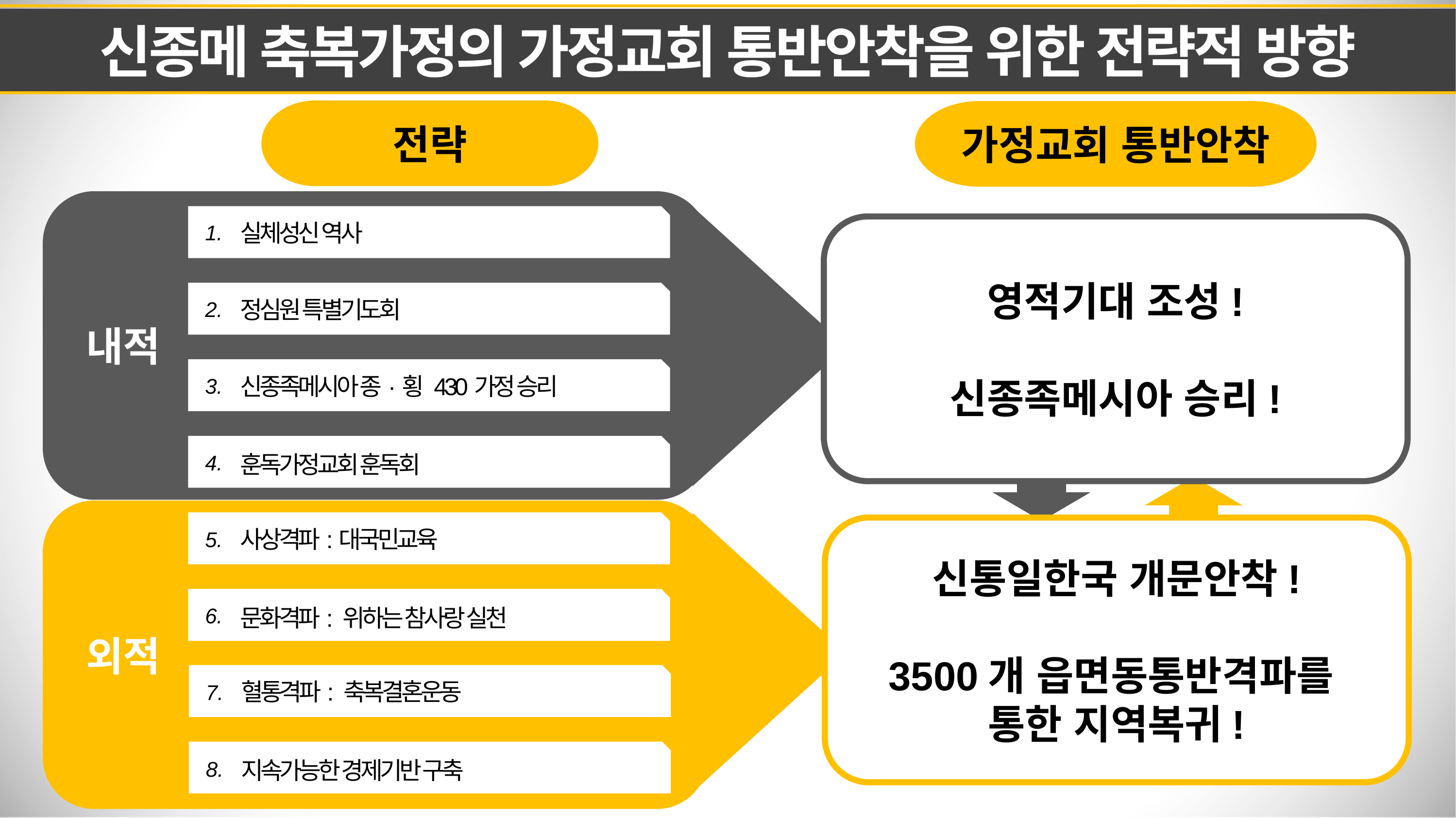

신종메 축복가정의 가정교회 통반안착을 위한 전략적 방향
전략
가정교회 통반안착
 내적
1.
실체성신 역사
영적기대 조성!

신종족메시아 승리!

2.
정심원 특별기도회
3.
신종족메시아 종·횡 430가정 승리
4.
훈독가정교회 훈독회

 외적
5.
사상격파:대국민교육
신통일한국 개문안착!

3500개 읍면동통반격파를
통한 지역복귀!

6.
문화격파: 위하는 참사랑 실천
7.
혈통격파: 축복결혼운동
8.
지속가능한 경제기반 구축